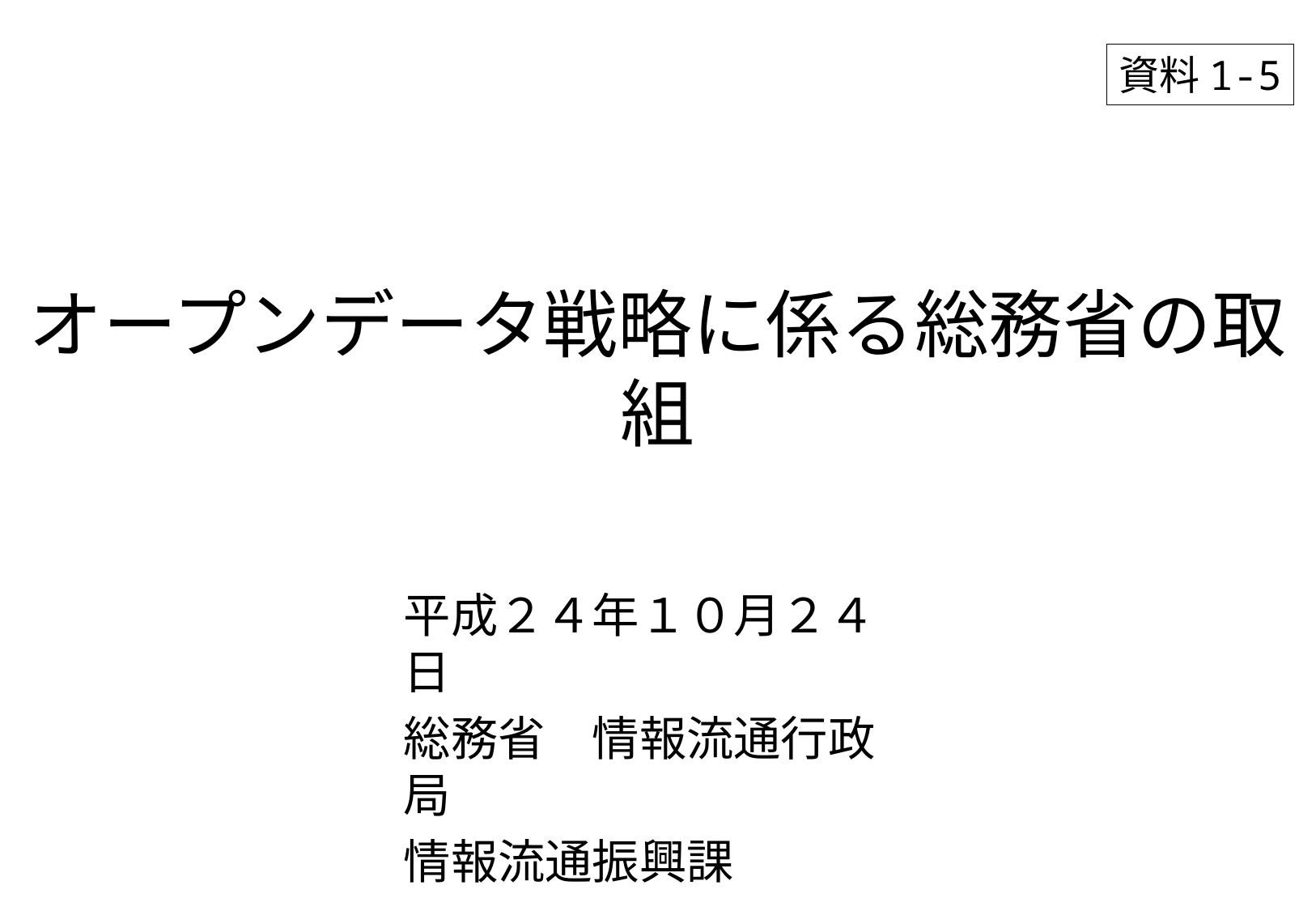

資料1-5
# オープンデータ戦略に係る総務省の取組
平成２４年１０月２４日
総務省　情報流通行政局
情報流通振興課